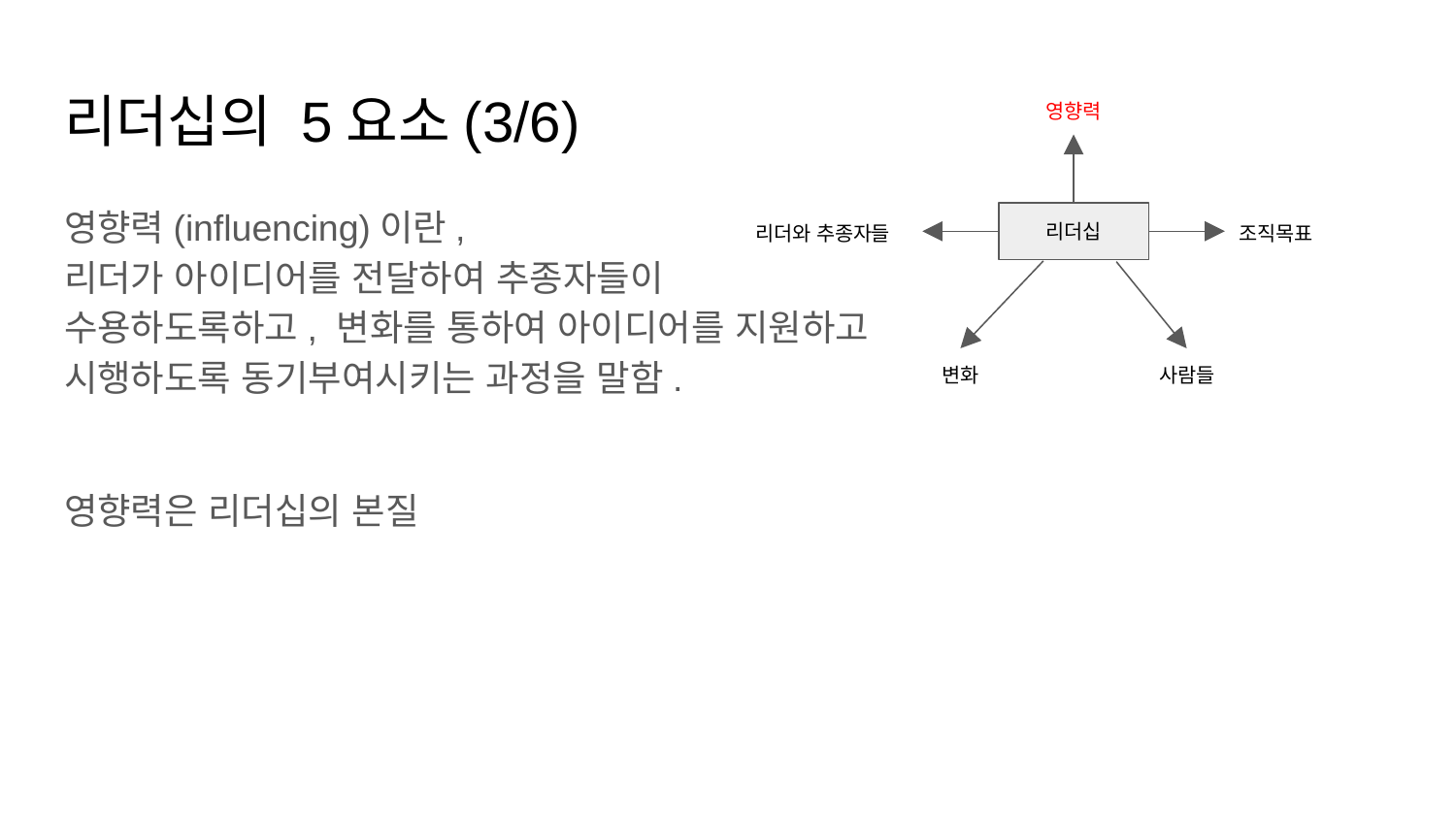

# 리더십의 5요소(3/6)
영향력
리더십
리더와 추종자들
조직목표
변화
사람들
영향력(influencing)이란,
리더가 아이디어를 전달하여 추종자들이
수용하도록하고, 변화를 통하여 아이디어를 지원하고
시행하도록 동기부여시키는 과정을 말함.

영향력은 리더십의 본질